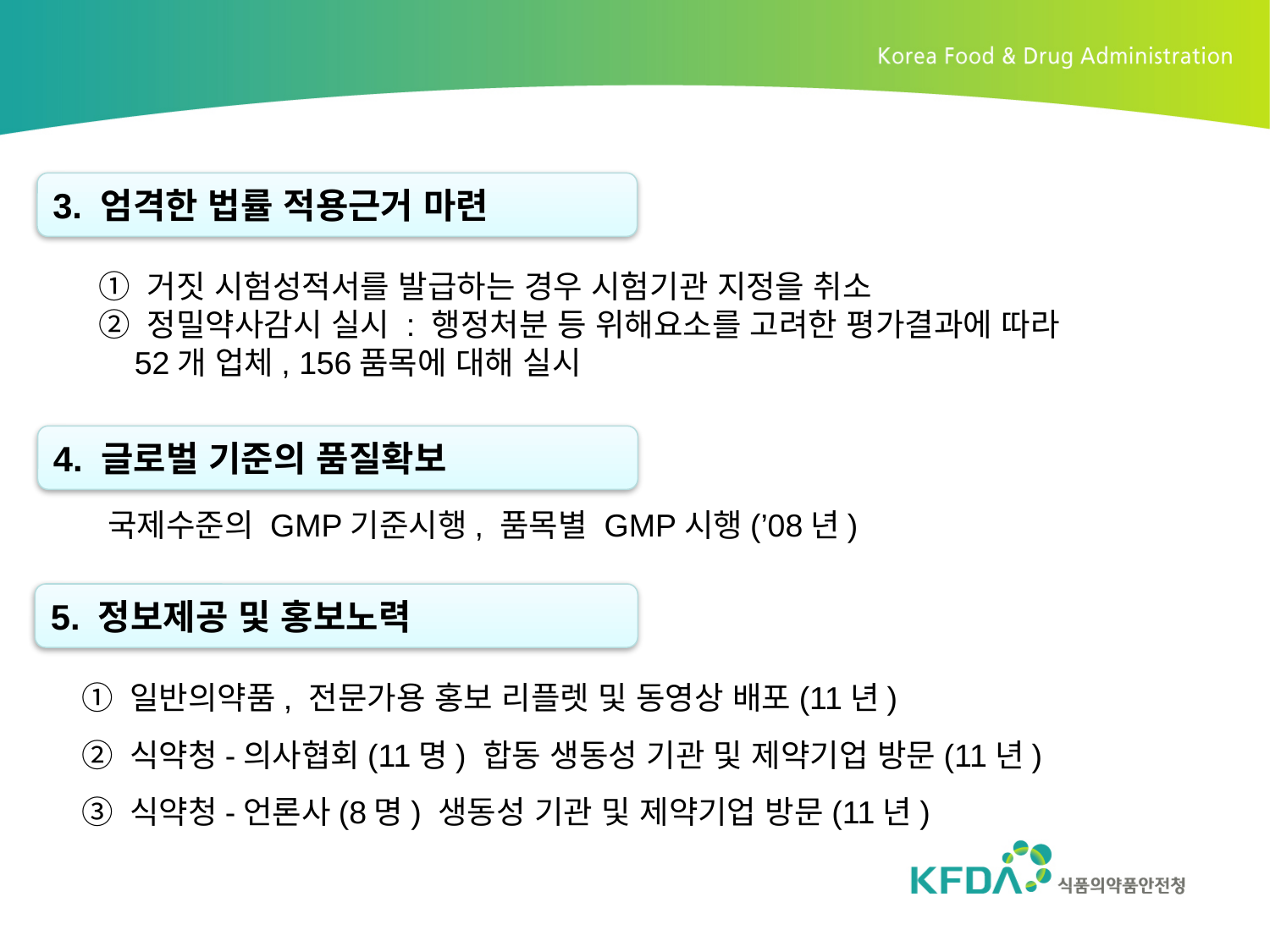

3. 엄격한 법률 적용근거 마련
① 거짓 시험성적서를 발급하는 경우 시험기관 지정을 취소
② 정밀약사감시 실시 : 행정처분 등 위해요소를 고려한 평가결과에 따라
    52개 업체, 156품목에 대해 실시
4. 글로벌 기준의 품질확보
  국제수준의 GMP기준시행, 품목별 GMP시행(’08년)
5. 정보제공 및 홍보노력
① 일반의약품, 전문가용 홍보 리플렛 및 동영상 배포(11년)
② 식약청-의사협회(11명) 합동 생동성 기관 및 제약기업 방문(11년)
③ 식약청-언론사(8명) 생동성 기관 및 제약기업 방문(11년)